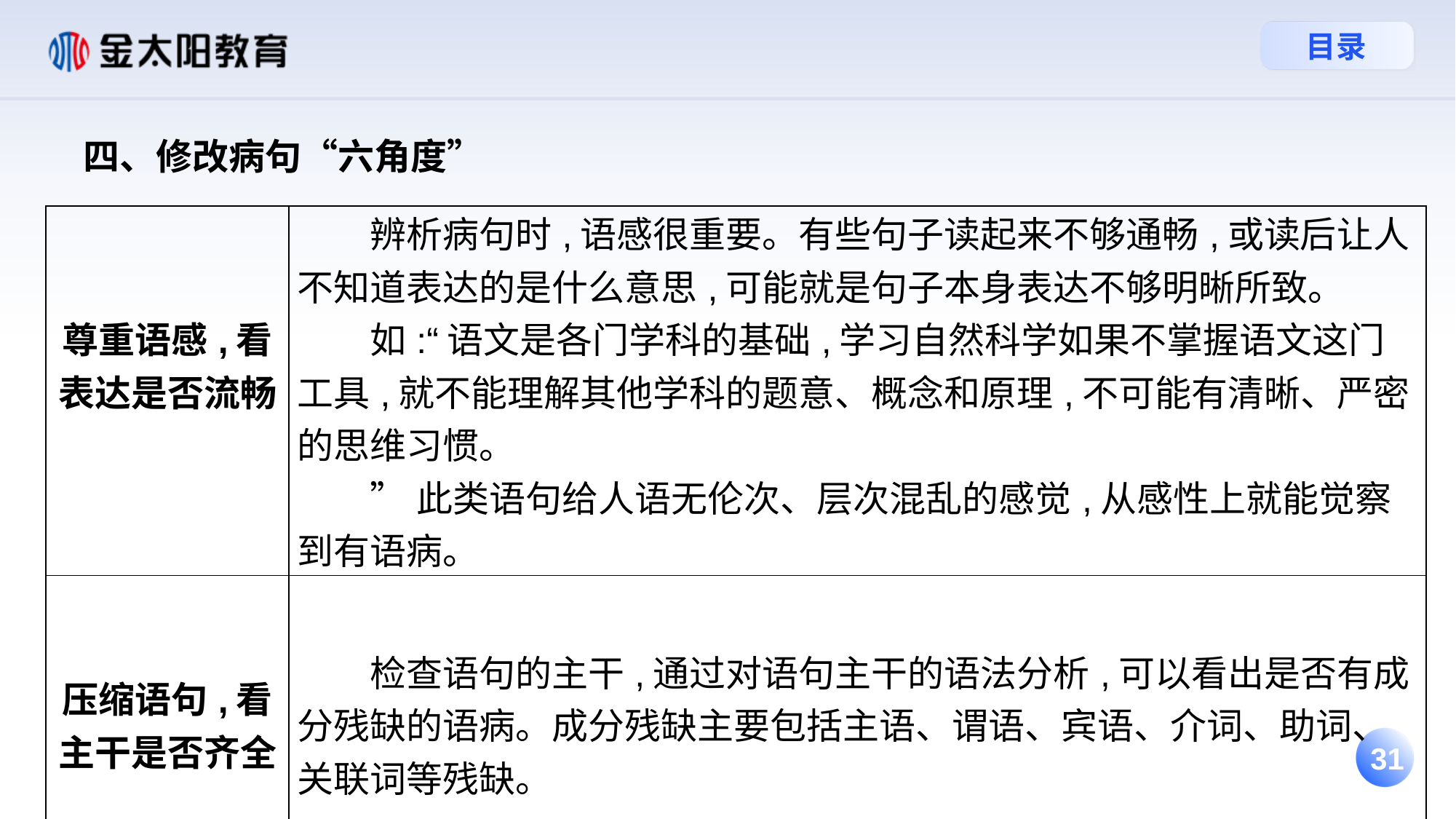

四、修改病句“六角度”

| 尊重语感,看表达是否流畅 | 辨析病句时,语感很重要。有些句子读起来不够通畅,或读后让人不知道表达的是什么意思,可能就是句子本身表达不够明晰所致。 如:“语文是各门学科的基础,学习自然科学如果不掌握语文这门工具,就不能理解其他学科的题意、概念和原理,不可能有清晰、严密的思维习惯。 ”此类语句给人语无伦次、层次混乱的感觉,从感性上就能觉察到有语病。 |
| --- | --- |
| 压缩语句,看主干是否齐全 | 检查语句的主干,通过对语句主干的语法分析,可以看出是否有成分残缺的语病。成分残缺主要包括主语、谓语、宾语、介词、助词、关联词等残缺。 |